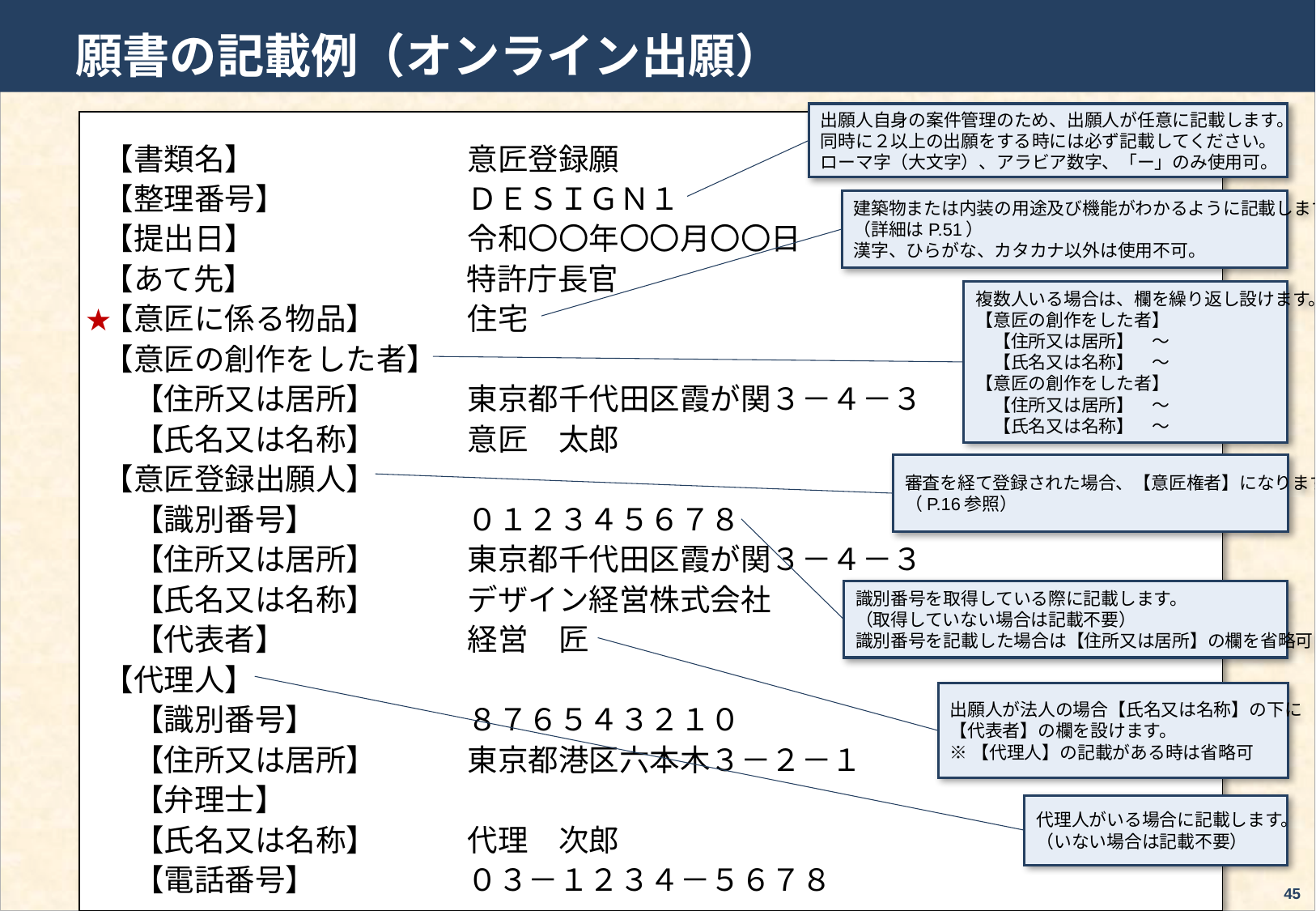

願書の記載例（オンライン出願）
出願人自身の案件管理のため、出願人が任意に記載します。
同時に２以上の出願をする時には必ず記載してください。
ローマ字（大文字）、アラビア数字、「ー」のみ使用可。

【書類名】　　　　　　　意匠登録願
【整理番号】　　　　　　ＤＥＳＩＧＮ１
【提出日】　　　　　　　令和〇〇年〇〇月〇〇日
【あて先】　　　　　　　特許庁長官
【意匠に係る物品】　　　住宅
【意匠の創作をした者】
　【住所又は居所】　　　東京都千代田区霞が関３－４－３
　【氏名又は名称】　　　意匠　太郎
【意匠登録出願人】
　【識別番号】　　　　　０１２３４５６７８
　【住所又は居所】　　　東京都千代田区霞が関３－４－３
　【氏名又は名称】　　　デザイン経営株式会社
　【代表者】　　　　　　経営　匠
【代理人】
　【識別番号】　　　　　８７６５４３２１０
　【住所又は居所】　　　東京都港区六本木３－２－１
　【弁理士】
　【氏名又は名称】　　　代理　次郎
　【電話番号】　　　　　０３－１２３４－５６７８
建築物または内装の用途及び機能がわかるように記載します。
（詳細はP.51）
漢字、ひらがな、カタカナ以外は使用不可。
複数人いる場合は、欄を繰り返し設けます。
【意匠の創作をした者】
　【住所又は居所】　～
　【氏名又は名称】　～
【意匠の創作をした者】
　【住所又は居所】　～
　【氏名又は名称】　～
★
審査を経て登録された場合、【意匠権者】になります。
（P.16参照）
識別番号を取得している際に記載します。
（取得していない場合は記載不要）
識別番号を記載した場合は【住所又は居所】の欄を省略可
出願人が法人の場合【氏名又は名称】の下に
【代表者】の欄を設けます。
※【代理人】の記載がある時は省略可
代理人がいる場合に記載します。
（いない場合は記載不要）
45